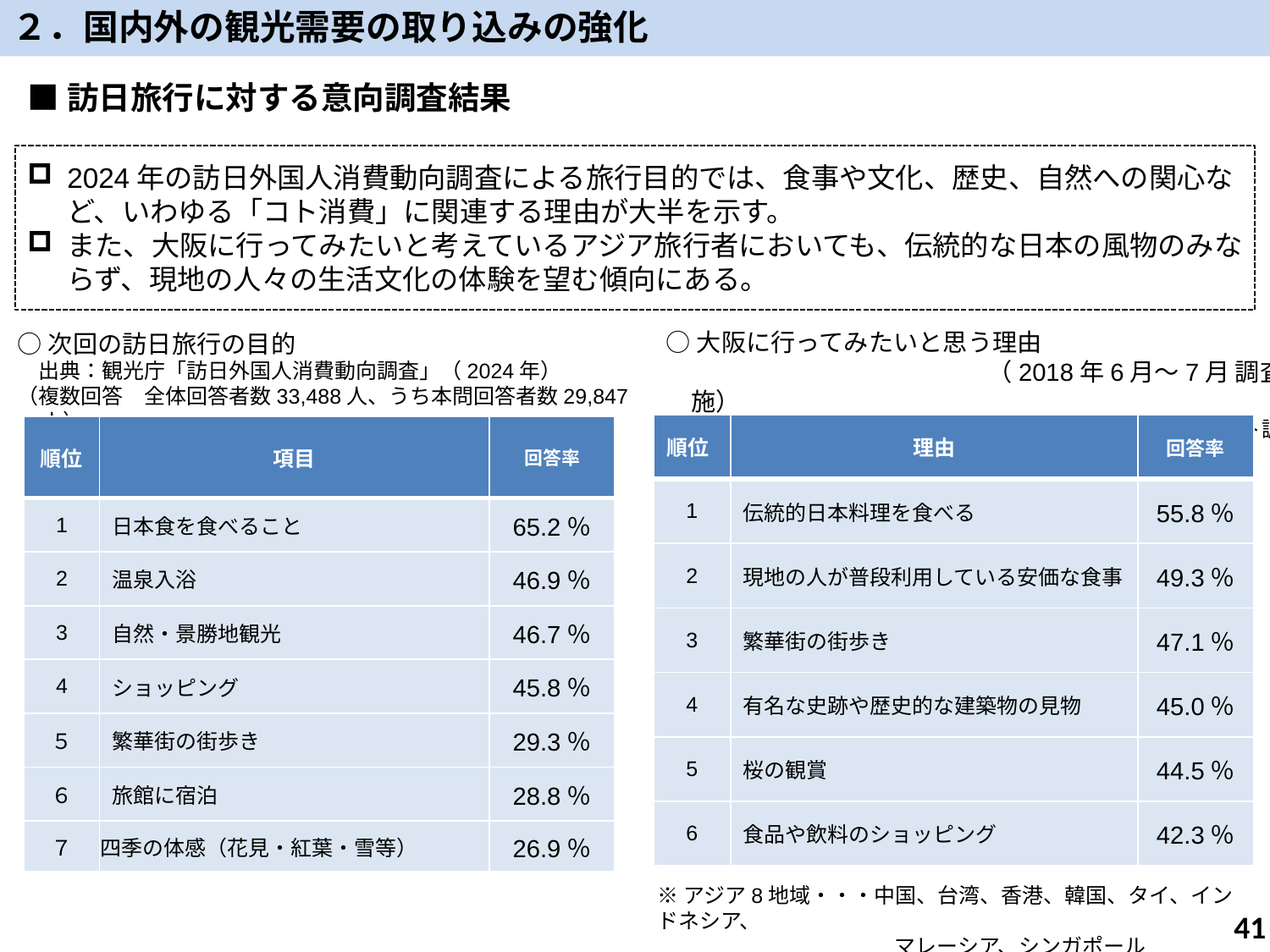

２．国内外の観光需要の取り込みの強化
■訪日旅行に対する意向調査結果
2024年の訪日外国人消費動向調査による旅行目的では、食事や文化、歴史、自然への関心など、いわゆる「コト消費」に関連する理由が大半を示す。
また、大阪に行ってみたいと考えているアジア旅行者においても、伝統的な日本の風物のみならず、現地の人々の生活文化の体験を望む傾向にある。
○大阪に行ってみたいと思う理由
　　　　　　　　　　　　（2018年6月～7月 調査実施）
　出典：DBJ関西「関西のインバウンド観光動向(アンケート調査)」
（複数回答　本問回答者数　アジア8地域※　678人）
○次回の訪日旅行の目的
　出典：観光庁「訪日外国人消費動向調査」（2024年）
（複数回答　全体回答者数33,488人、うち本問回答者数29,847人）
| 順位 | 理由 | 回答率 |
| --- | --- | --- |
| 1 | 伝統的日本料理を食べる | 55.8％ |
| 2 | 現地の人が普段利用している安価な食事 | 49.3％ |
| 3 | 繁華街の街歩き | 47.1％ |
| 4 | 有名な史跡や歴史的な建築物の見物 | 45.0％ |
| 5 | 桜の観賞 | 44.5％ |
| 6 | 食品や飲料のショッピング | 42.3％ |
| 順位 | 項目 | 回答率 |
| --- | --- | --- |
| 1 | 日本食を食べること | 65.2％ |
| 2 | 温泉入浴 | 46.9％ |
| 3 | 自然・景勝地観光 | 46.7％ |
| 4 | ショッピング | 45.8％ |
| ５ | 繁華街の街歩き | 29.3％ |
| ６ | 旅館に宿泊 | 28.8％ |
| ７ | 四季の体感（花見・紅葉・雪等） | 26.9％ |
※アジア8地域・・・中国、台湾、香港、韓国、タイ、インドネシア、
　　　　　　　　　　　 マレーシア、シンガポール
41